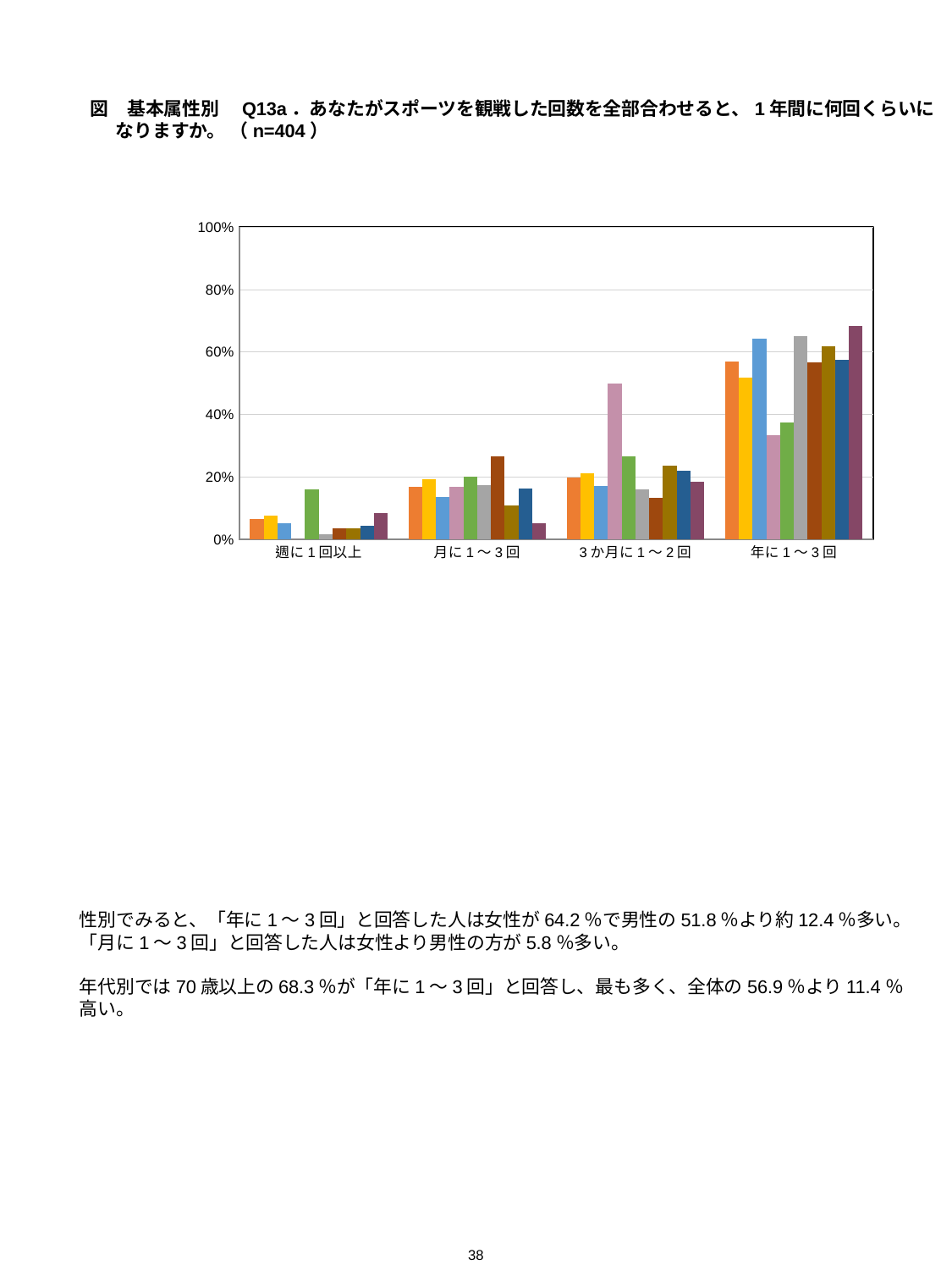

図　基本属性別　Q13a．あなたがスポーツを観戦した回数を全部合わせると、1年間に何回くらいになりますか。 （n=404）

### Chart

| Category | 全体(n=404) | 男性(n=222) | 女性(n=176) | 回答しない(n=6) | 18歳 - 20代(n=75) | 30代(n=63) | 40代(n=83) | 50代(n=55) | 60代(n=68) | 70代以上(n=60) |
|---|---|---|---|---|---|---|---|---|---|---|
| 週に1回以上 | 6.435643564356436 | 7.657657657657658 | 5.113636363636364 | 0.0 | 16.0 | 1.5873015873015874 | 3.6144578313253013 | 3.6363636363636367 | 4.411764705882353 | 8.333333333333334 |
| 月に1～3回 | 16.831683168316832 | 19.36936936936937 | 13.636363636363635 | 16.666666666666668 | 20.0 | 17.46031746031746 | 26.506024096385545 | 10.909090909090908 | 16.176470588235293 | 5.0 |
| 3か月に1～2回 | 19.801980198019802 | 21.17117117117117 | 17.045454545454547 | 50.0 | 26.666666666666668 | 15.873015873015873 | 13.253012048192772 | 23.636363636363637 | 22.058823529411764 | 18.333333333333332 |
| 年に1～3回 | 56.930693069306926 | 51.8018018018018 | 64.20454545454545 | 33.333333333333336 | 37.33333333333333 | 65.07936507936508 | 56.62650602409638 | 61.81818181818182 | 57.35294117647059 | 68.33333333333333 |
性別でみると、「年に1～3回」と回答した人は女性が64.2％で男性の51.8％より約12.4％多い。
「月に1～3回」と回答した人は女性より男性の方が5.8％多い。

年代別では70歳以上の68.3％が「年に1～3回」と回答し、最も多く、全体の56.9％より11.4％高い。
38